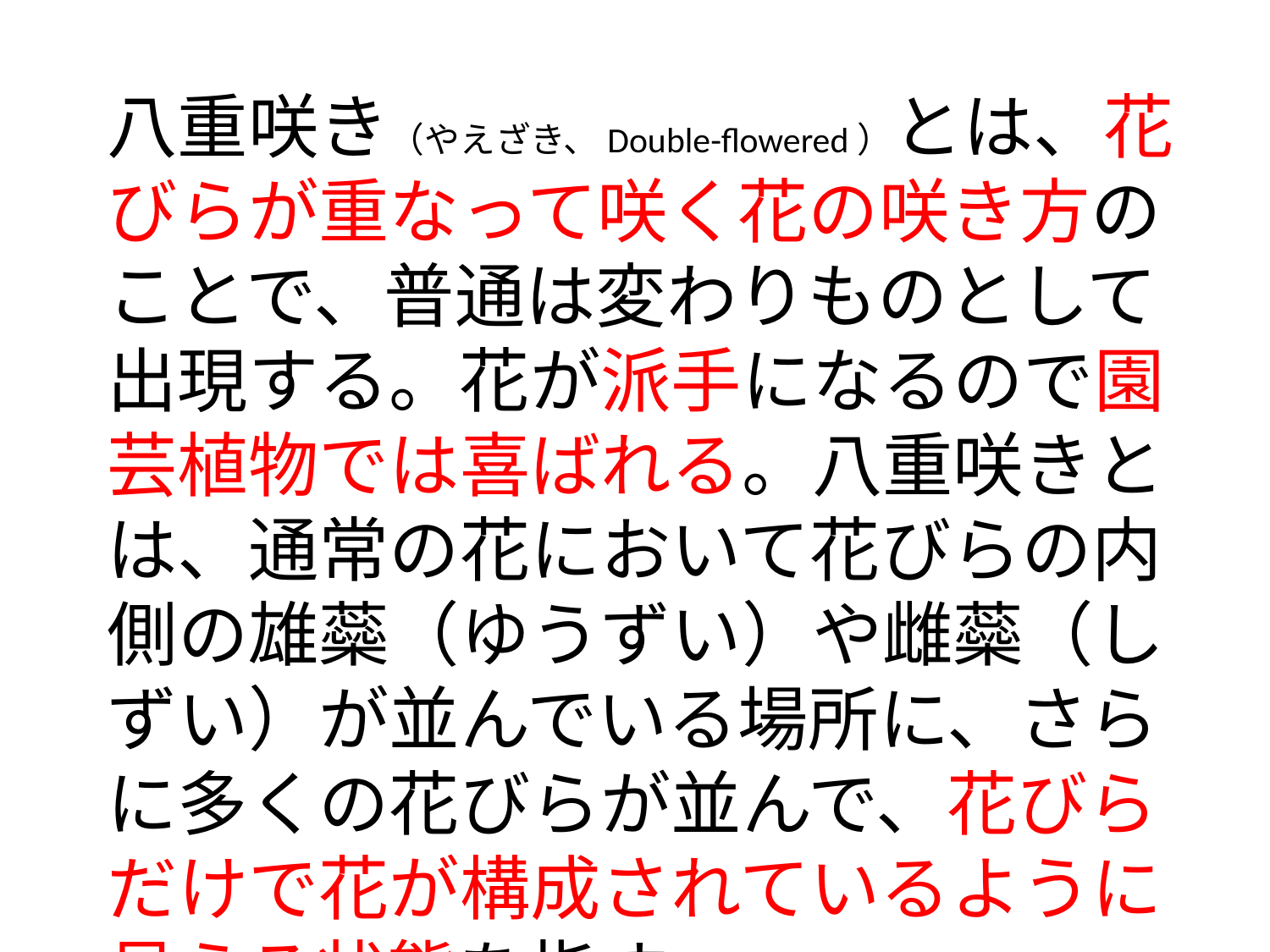

八重咲き（やえざき、Double-flowered）とは、花びらが重なって咲く花の咲き方のことで、普通は変わりものとして出現する。花が派手になるので園芸植物では喜ばれる。八重咲きとは、通常の花において花びらの内側の雄蘂（ゆうずい）や雌蘂（しずい）が並んでいる場所に、さらに多くの花びらが並んで、花びらだけで花が構成されているように見える状態を指す。